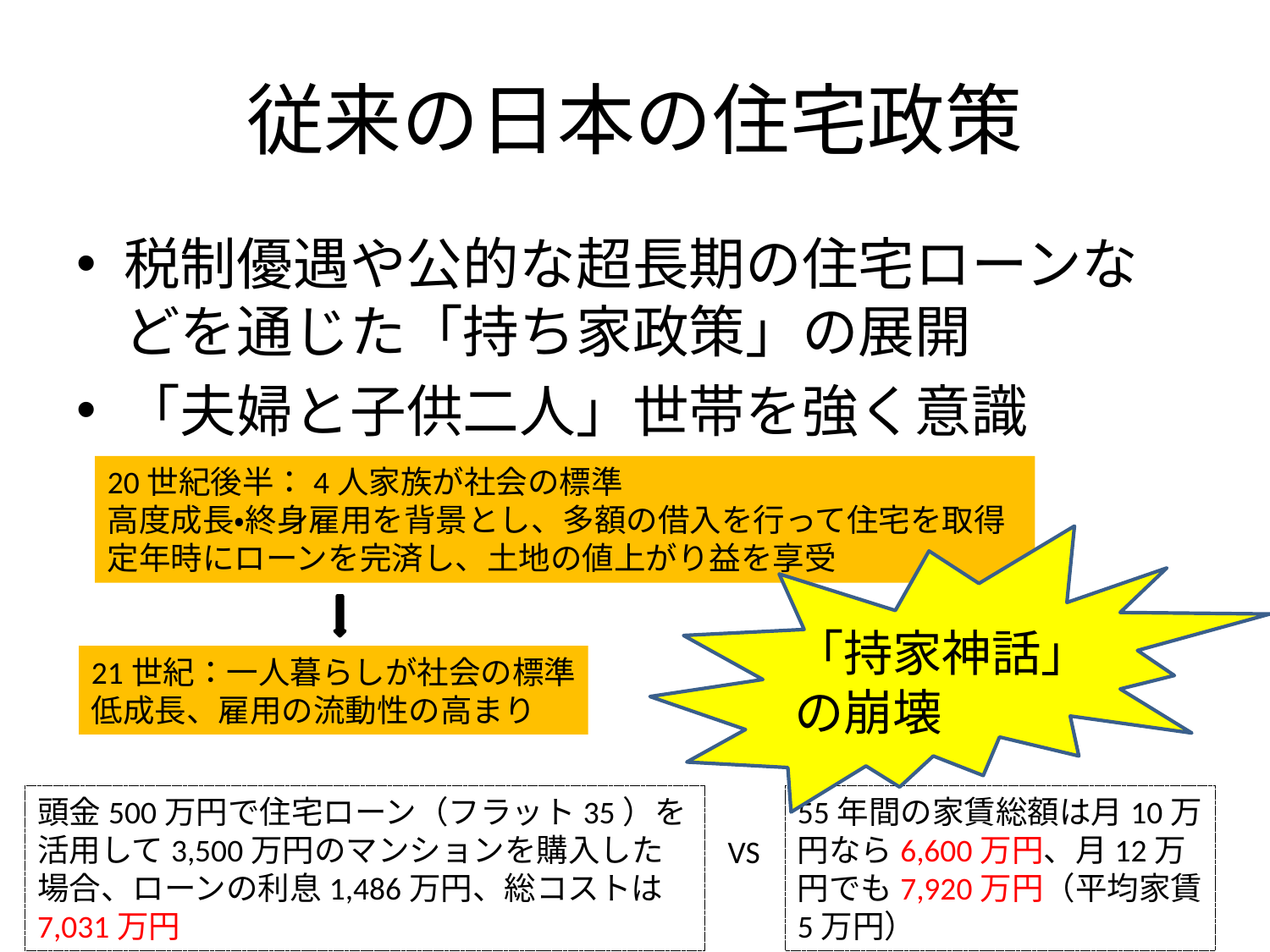

# 従来の日本の住宅政策
税制優遇や公的な超長期の住宅ローンなどを通じた「持ち家政策」の展開
「夫婦と子供二人」世帯を強く意識

20世紀後半：4人家族が社会の標準
高度成長・終身雇用を背景とし、多額の借入を行って住宅を取得
定年時にローンを完済し、土地の値上がり益を享受

「持家神話」
の崩壊
21世紀：一人暮らしが社会の標準
低成長、雇用の流動性の高まり
頭金500万円で住宅ローン（フラット35）を活用して3,500万円のマンションを購入した場合、ローンの利息1,486万円、総コストは7,031万円
55年間の家賃総額は月10万円なら6,600万円、月12万円でも7,920万円（平均家賃5万円）
VS